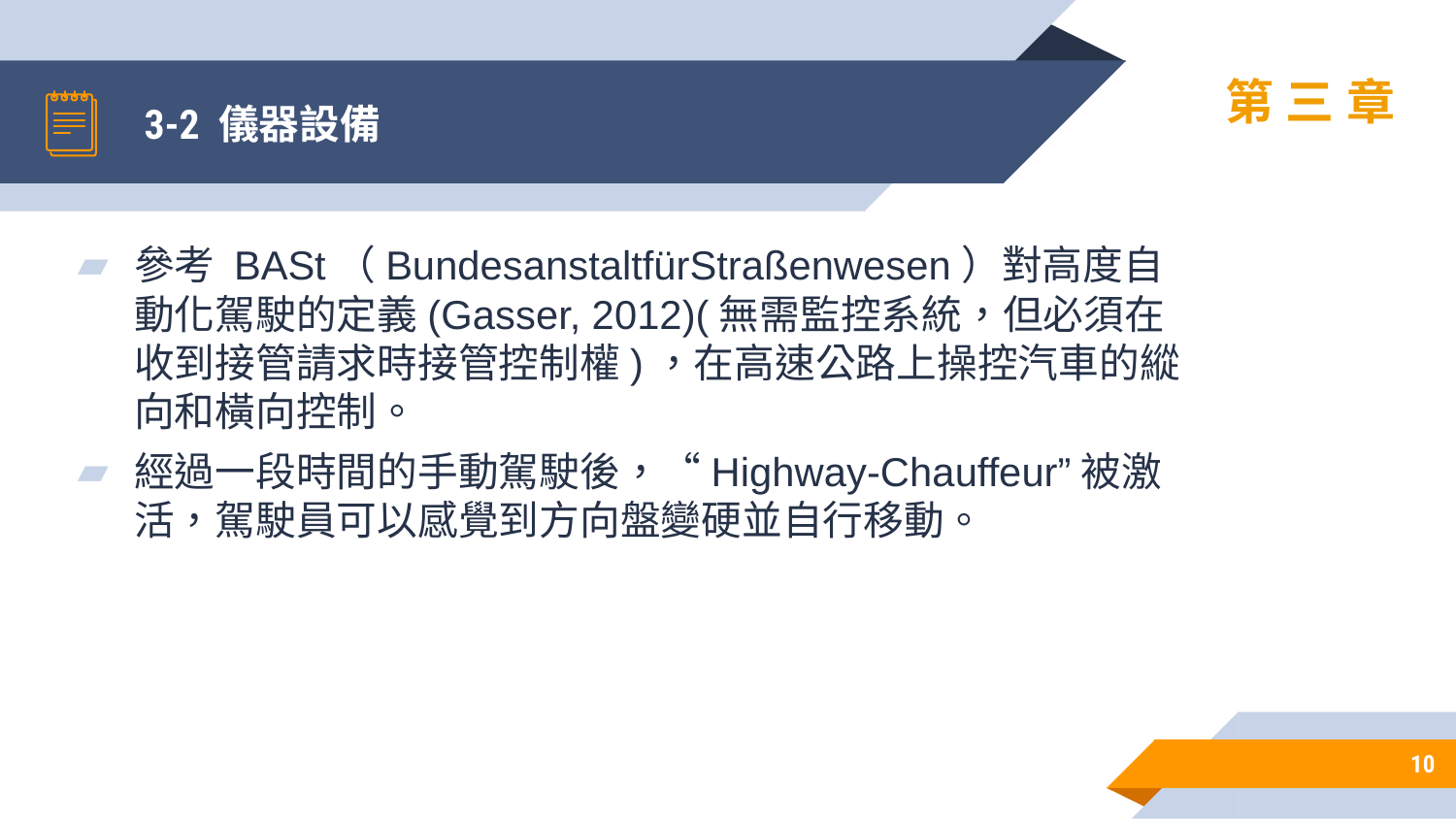

# 3-2 儀器設備
第三章

參考 BASt（BundesanstaltfürStraßenwesen）對高度自動化駕駛的定義(Gasser, 2012)(無需監控系統，但必須在收到接管請求時接管控制權)，在高速公路上操控汽車的縱向和橫向控制。
經過一段時間的手動駕駛後，“Highway-Chauffeur”被激活，駕駛員可以感覺到方向盤變硬並自行移動。
10